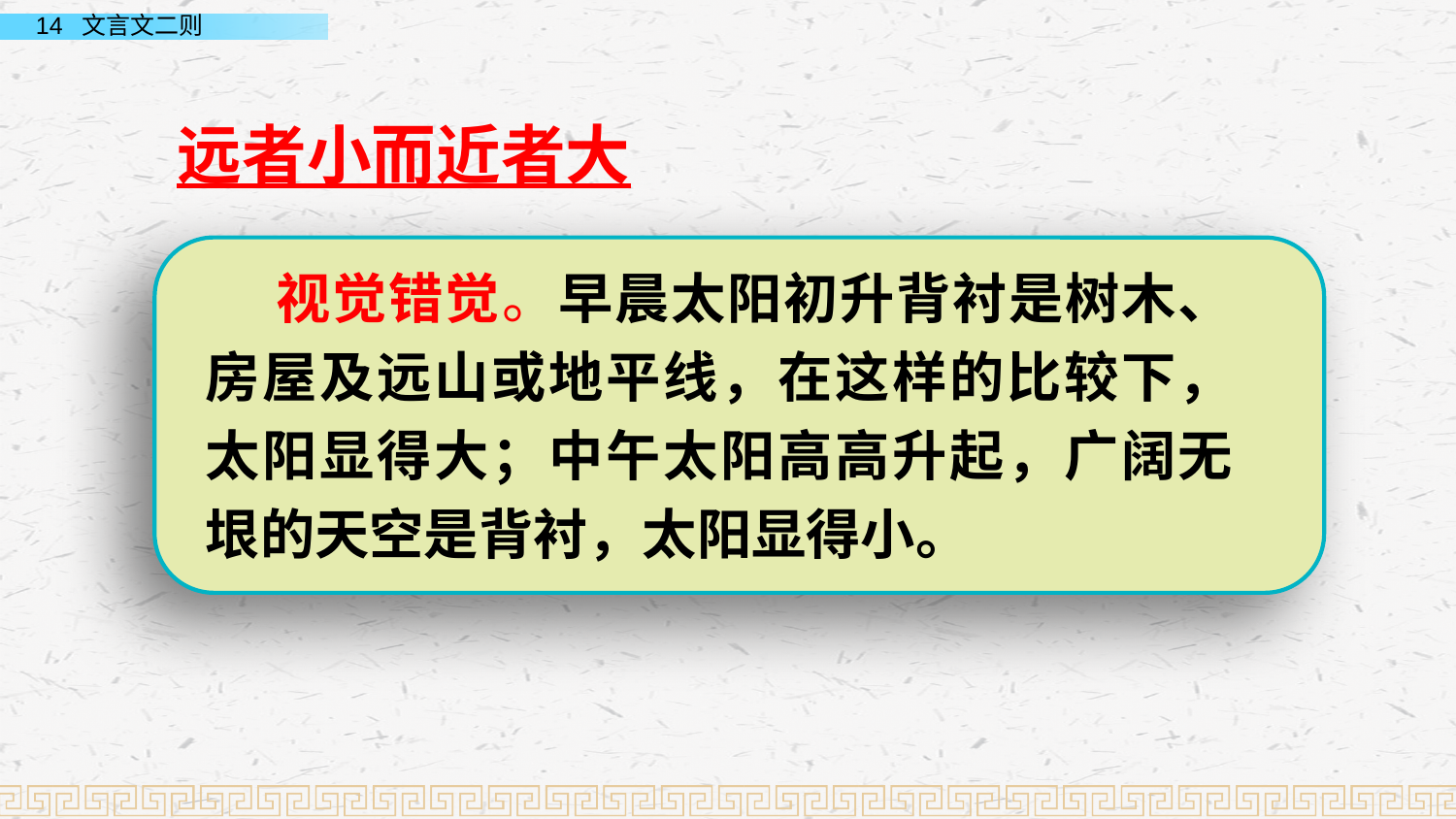

远者小而近者大

    视觉错觉。早晨太阳初升背衬是树木、房屋及远山或地平线，在这样的比较下，太阳显得大；中午太阳高高升起，广阔无垠的天空是背衬，太阳显得小。